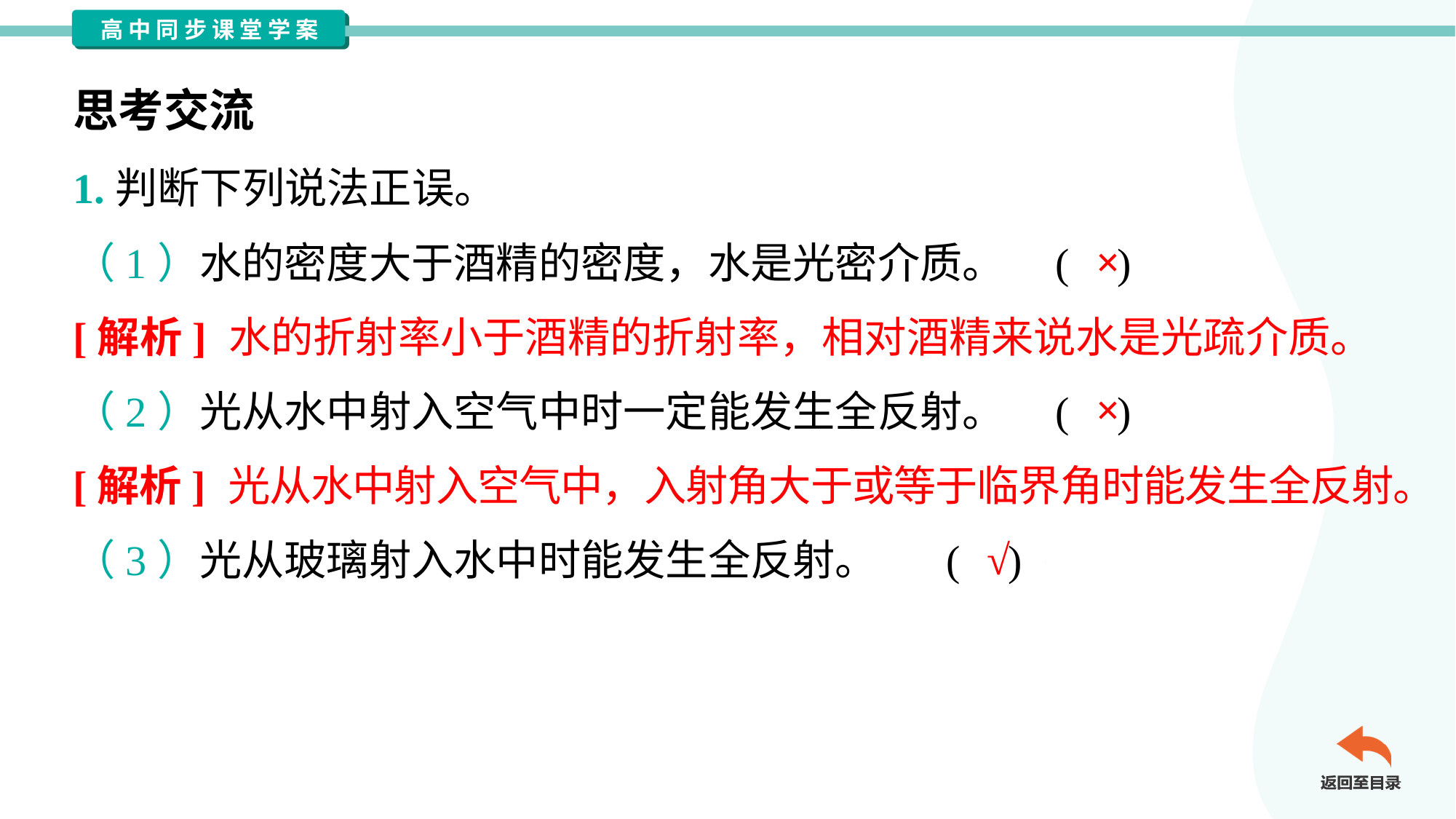

思考交流
1.判断下列说法正误。
×
（1）水的密度大于酒精的密度，水是光密介质。	(    )
[解析] 水的折射率小于酒精的折射率，相对酒精来说水是光疏介质。
×
（2）光从水中射入空气中时一定能发生全反射。	(    )
[解析] 光从水中射入空气中，入射角大于或等于临界角时能发生全反射。
√
（3）光从玻璃射入水中时能发生全反射。	(    )